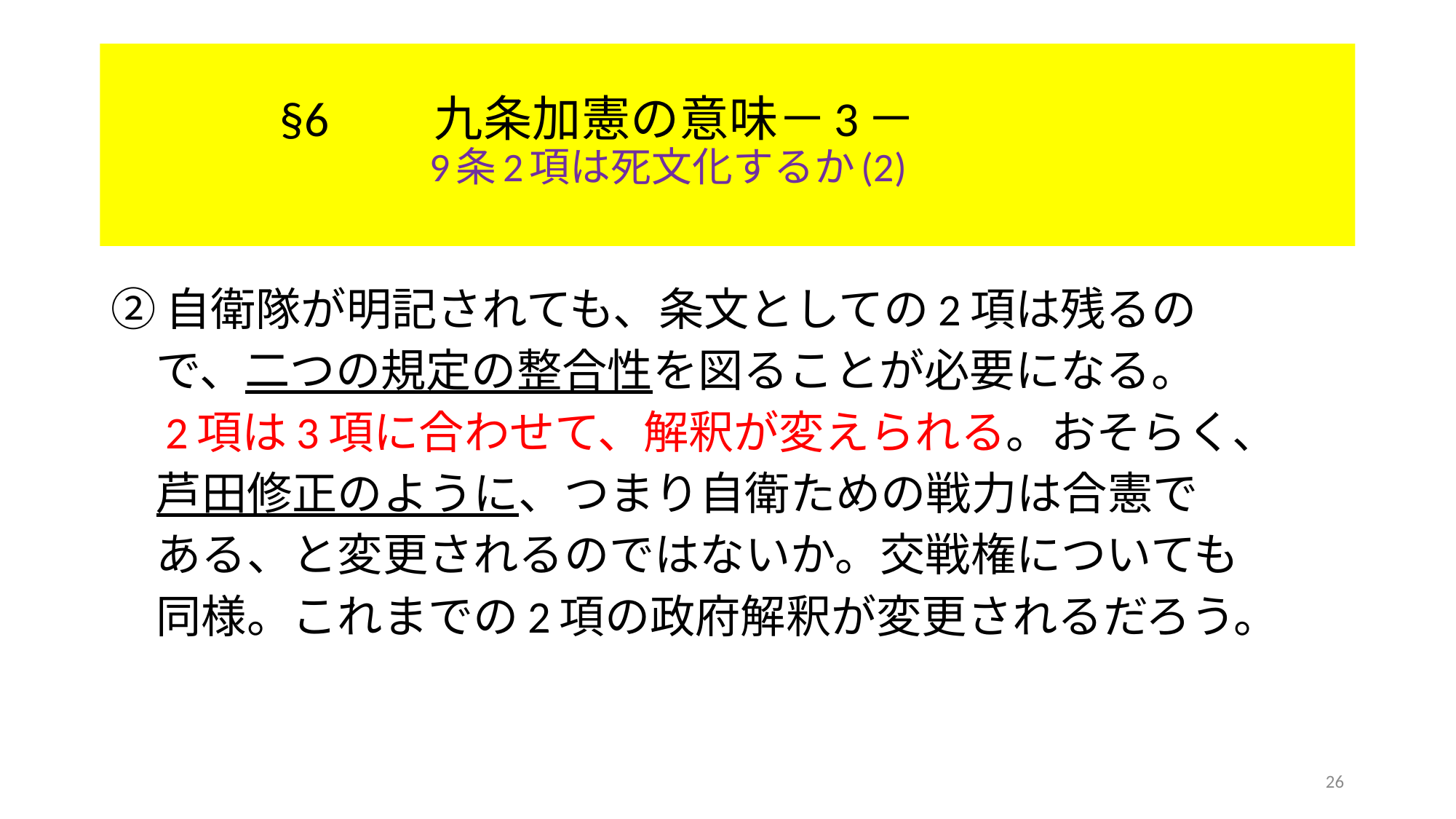

# §6　　九条加憲の意味－3－ 　　　　   　　　9条2項は死文化するか(2)
②自衛隊が明記されても、条文としての2項は残るの
　で、二つの規定の整合性を図ることが必要になる。
　2項は3項に合わせて、解釈が変えられる。おそらく、
　芦田修正のように、つまり自衛ための戦力は合憲で
　ある、と変更されるのではないか。交戦権についても
　同様。これまでの2項の政府解釈が変更されるだろう。

26